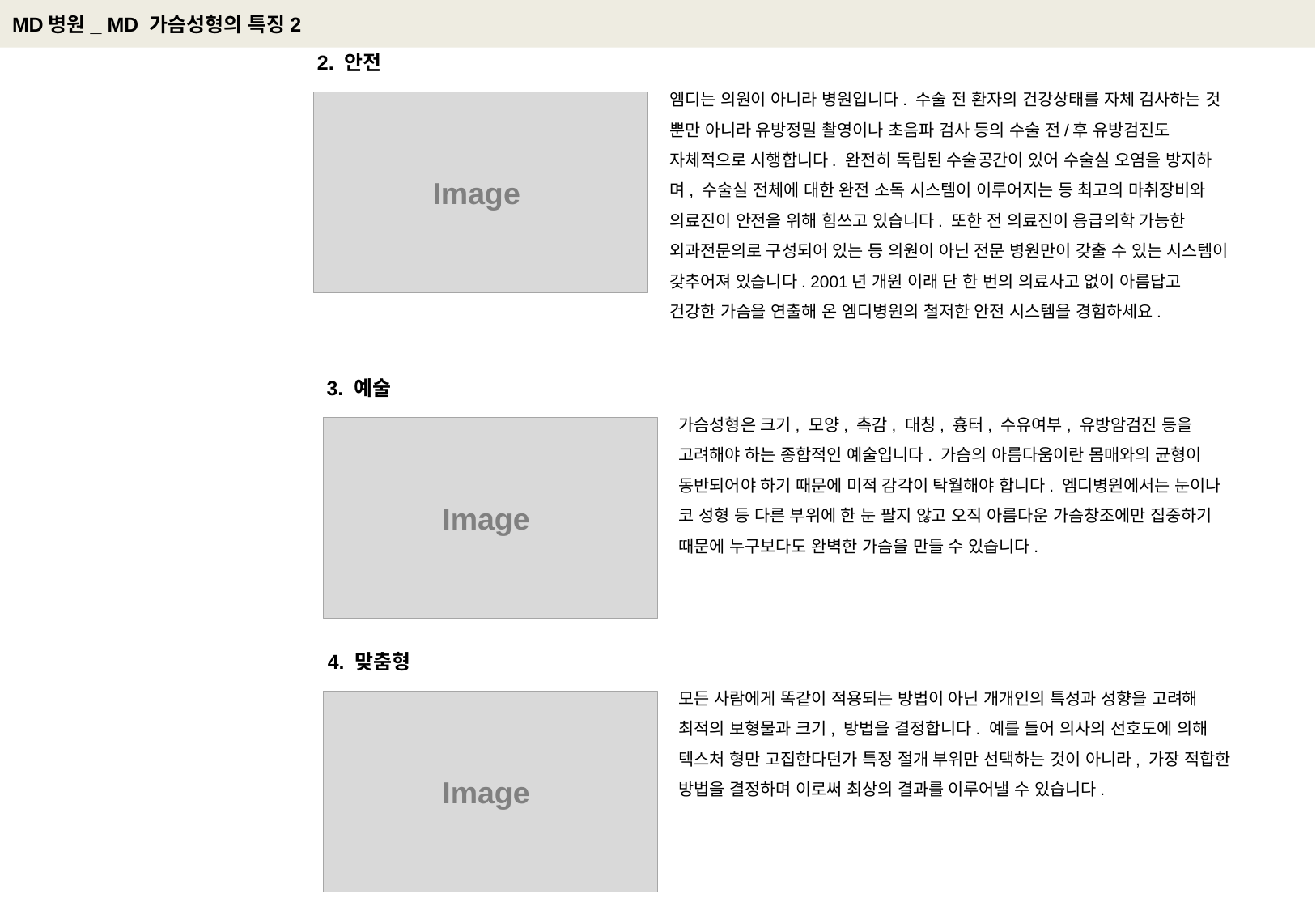

# MD병원_ MD 가슴성형의 특징2
2. 안전
엠디는 의원이 아니라 병원입니다. 수술 전 환자의 건강상태를 자체 검사하는 것 뿐만 아니라 유방정밀 촬영이나 초음파 검사 등의 수술 전/후 유방검진도 자체적으로 시행합니다. 완전히 독립된 수술공간이 있어 수술실 오염을 방지하며, 수술실 전체에 대한 완전 소독 시스템이 이루어지는 등 최고의 마취장비와 의료진이 안전을 위해 힘쓰고 있습니다. 또한 전 의료진이 응급의학 가능한 외과전문의로 구성되어 있는 등 의원이 아닌 전문 병원만이 갖출 수 있는 시스템이 갖추어져 있습니다. 2001년 개원 이래 단 한 번의 의료사고 없이 아름답고 건강한 가슴을 연출해 온 엠디병원의 철저한 안전 시스템을 경험하세요.
Image
3. 예술
가슴성형은 크기, 모양, 촉감, 대칭, 흉터, 수유여부, 유방암검진 등을 고려해야 하는 종합적인 예술입니다. 가슴의 아름다움이란 몸매와의 균형이 동반되어야 하기 때문에 미적 감각이 탁월해야 합니다. 엠디병원에서는 눈이나 코 성형 등 다른 부위에 한 눈 팔지 않고 오직 아름다운 가슴창조에만 집중하기 때문에 누구보다도 완벽한 가슴을 만들 수 있습니다.
Image
4. 맞춤형
모든 사람에게 똑같이 적용되는 방법이 아닌 개개인의 특성과 성향을 고려해 최적의 보형물과 크기, 방법을 결정합니다. 예를 들어 의사의 선호도에 의해 텍스처 형만 고집한다던가 특정 절개 부위만 선택하는 것이 아니라, 가장 적합한 방법을 결정하며 이로써 최상의 결과를 이루어낼 수 있습니다.
Image